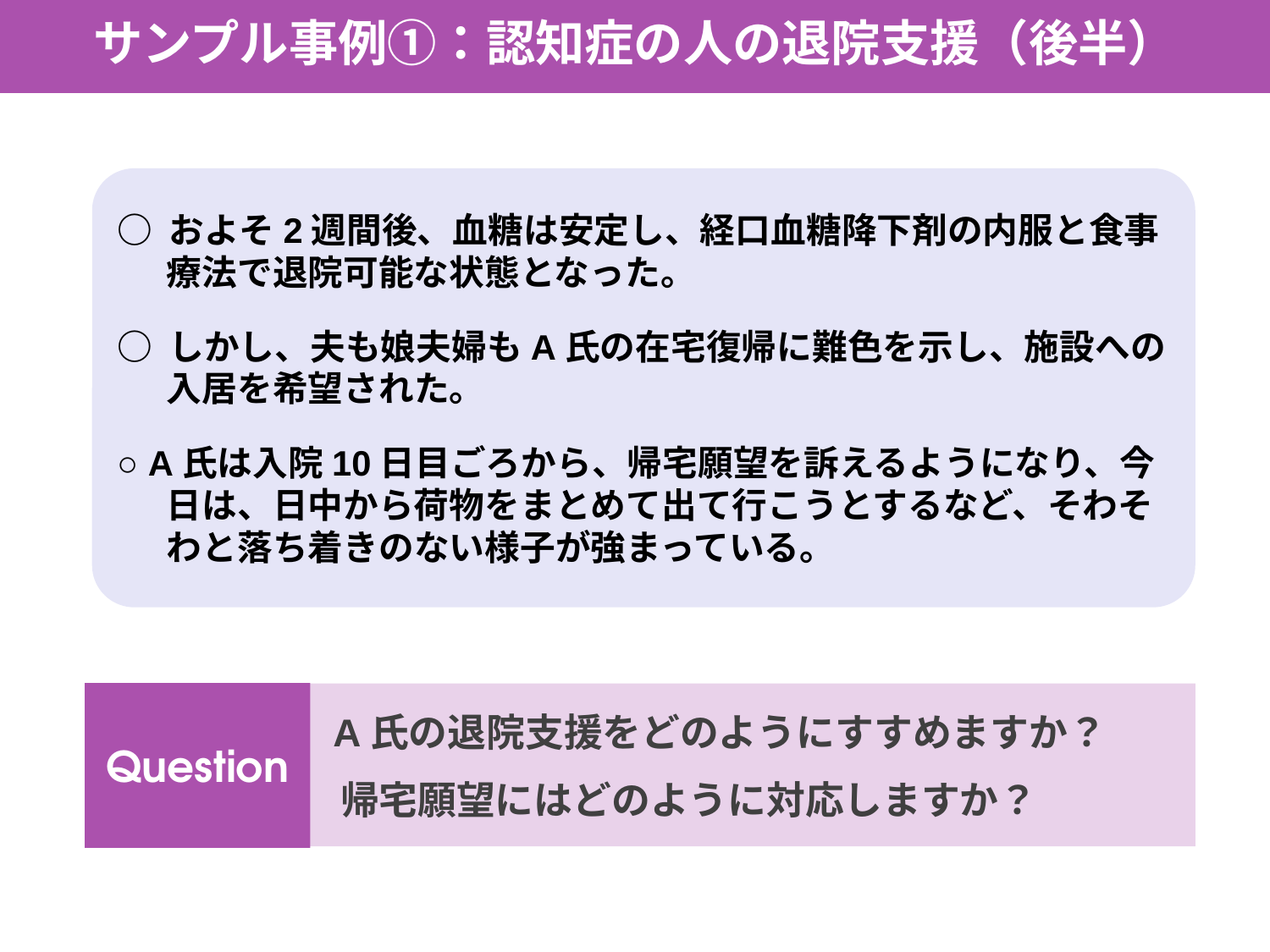

サンプル事例①：認知症の人の退院支援（後半）

○ およそ2週間後、血糖は安定し、経口血糖降下剤の内服と食事療法で退院可能な状態となった。
○ しかし、夫も娘夫婦もA氏の在宅復帰に難色を示し、施設への入居を希望された。
○ A氏は入院10日目ごろから、帰宅願望を訴えるようになり、今日は、日中から荷物をまとめて出て行こうとするなど、そわそわと落ち着きのない様子が強まっている。
Question
 A氏の退院支援をどのようにすすめますか？
 帰宅願望にはどのように対応しますか？